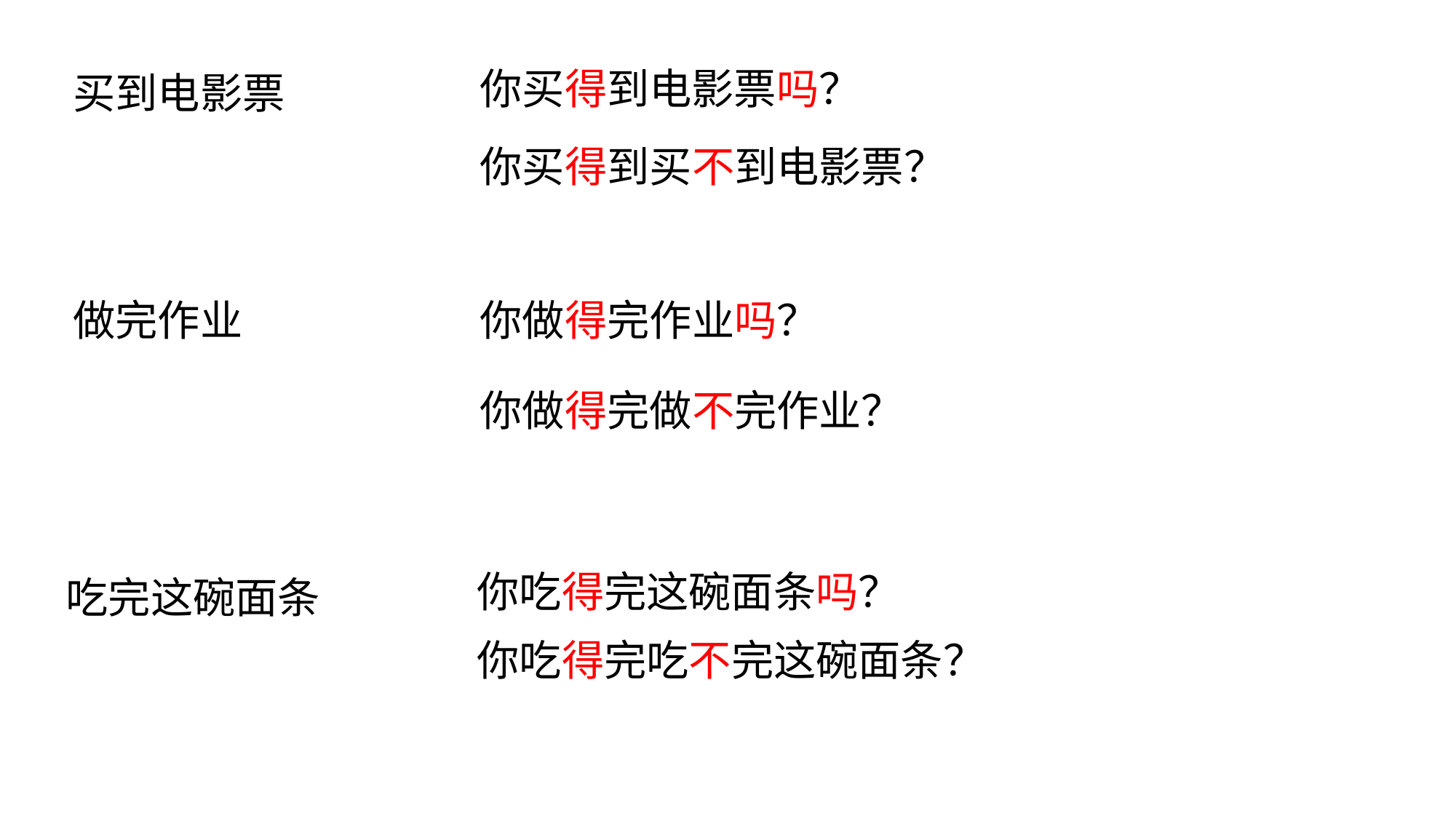

你买得到电影票吗？
买到电影票
你买得到买不到电影票？
做完作业
你做得完作业吗？
你做得完做不完作业？
你吃得完这碗面条吗？
吃完这碗面条
你吃得完吃不完这碗面条？